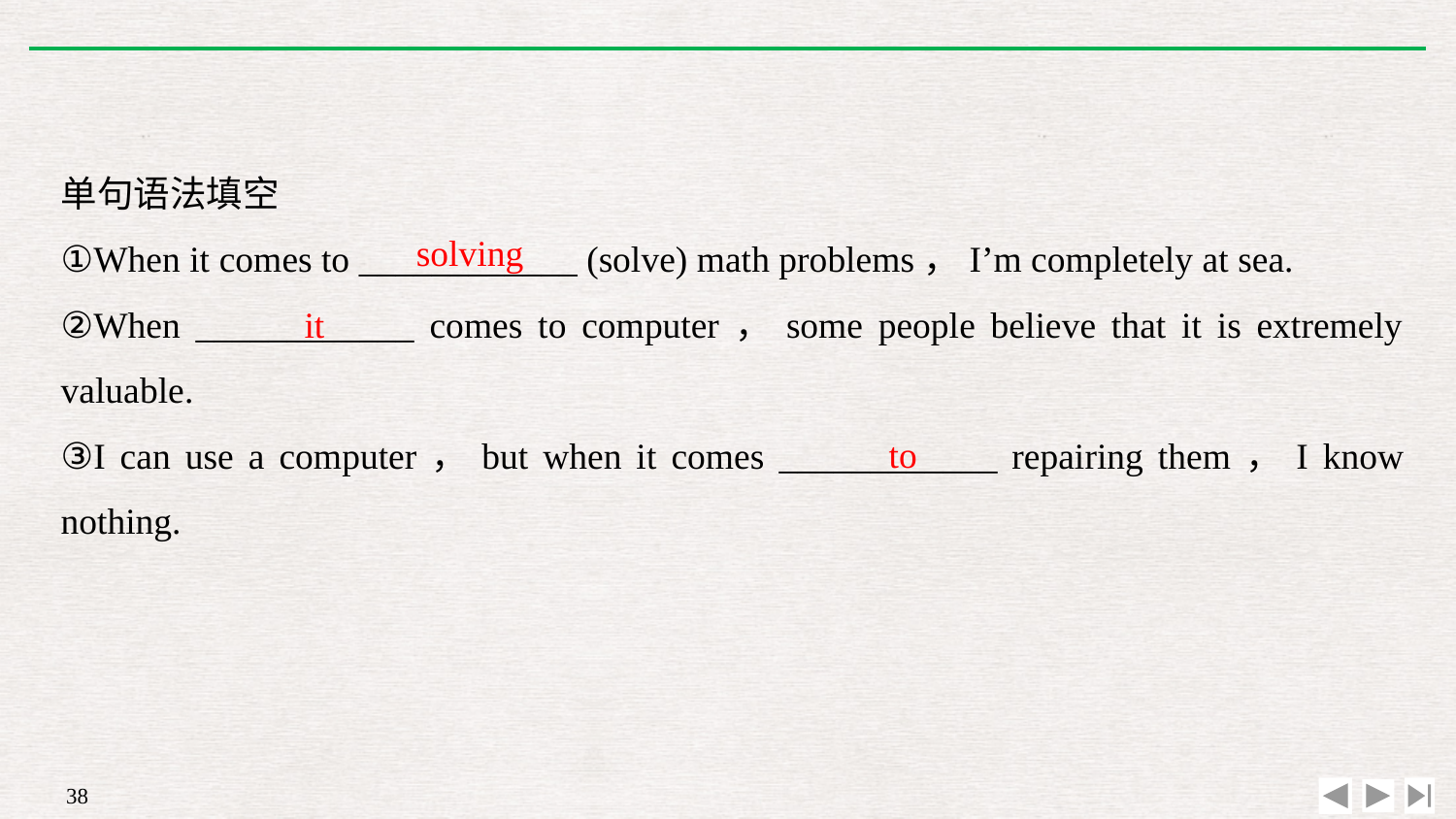

单句语法填空
①When it comes to ____________ (solve) math problems，I’m completely at sea.
②When ____________ comes to computer，some people believe that it is extremely valuable.
③I can use a computer，but when it comes ____________ repairing them，I know nothing.
solving
it
to